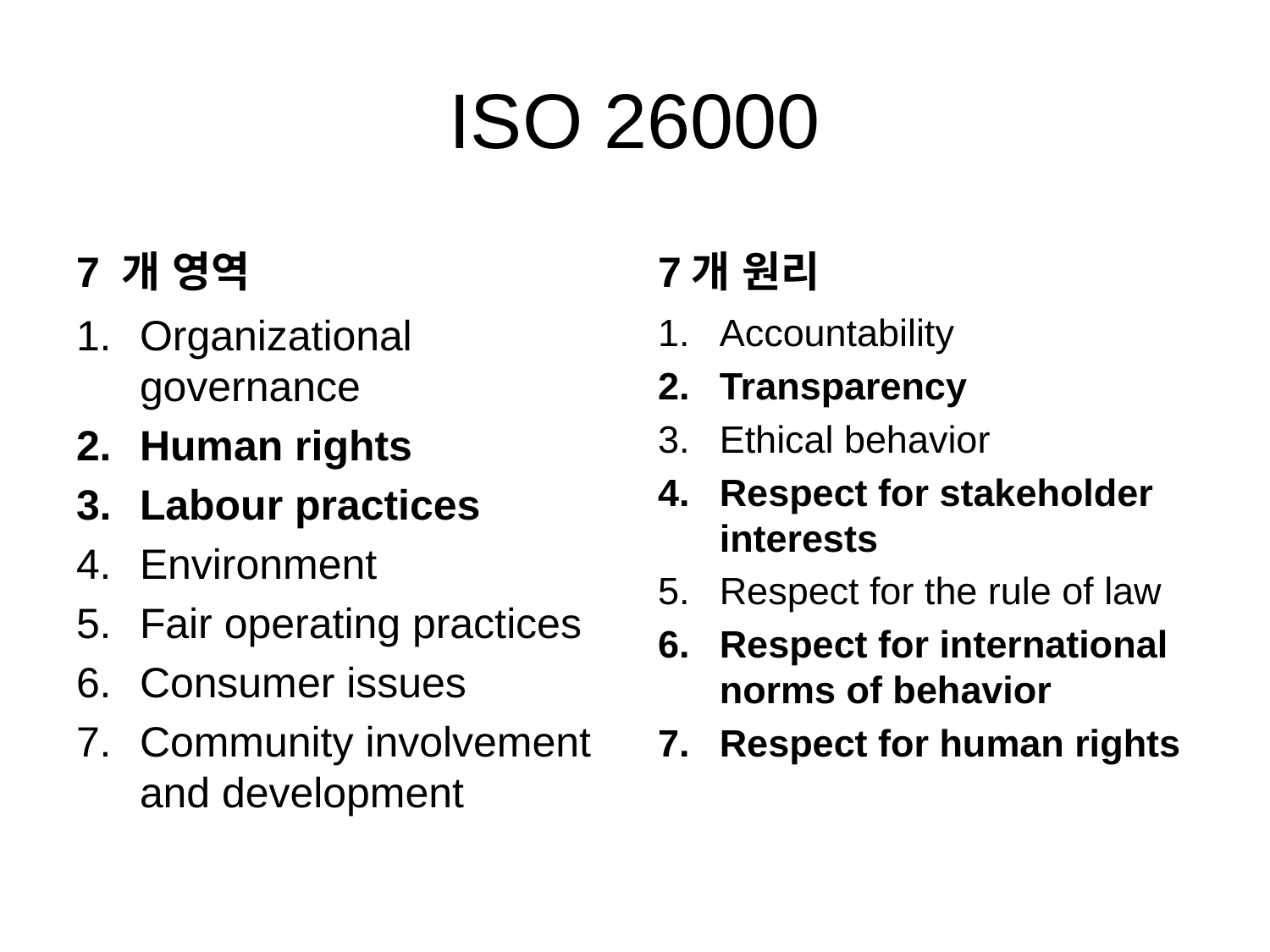

# ISO 26000
7 개 영역
7개 원리
Organizational governance
Human rights
Labour practices
Environment
Fair operating practices
Consumer issues
Community involvement and development

Accountability
Transparency
Ethical behavior
Respect for stakeholder interests
Respect for the rule of law
Respect for international norms of behavior
Respect for human rights